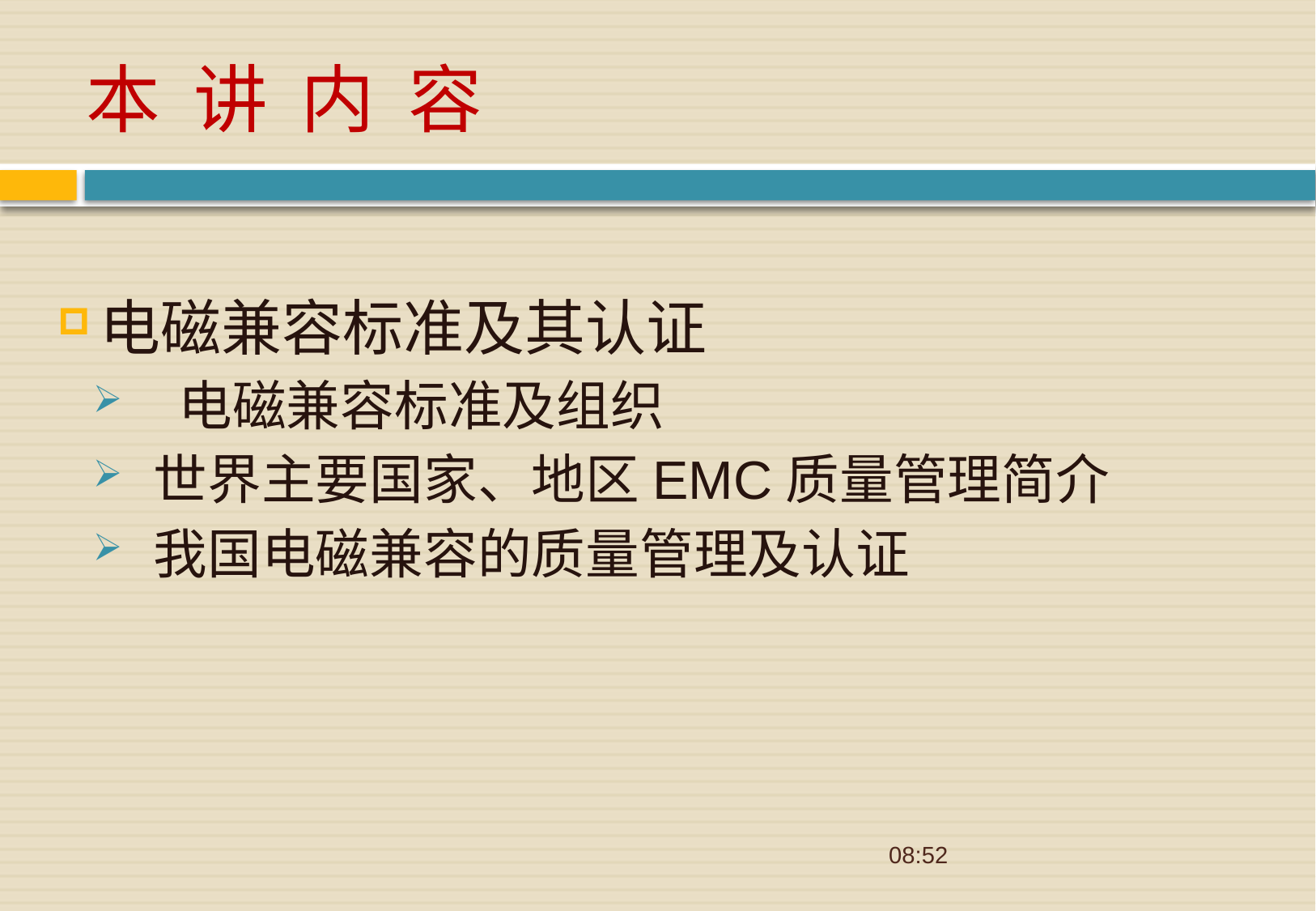

# 本  讲  内  容
电磁兼容标准及其认证
 电磁兼容标准及组织
世界主要国家、地区EMC质量管理简介
我国电磁兼容的质量管理及认证
08:52